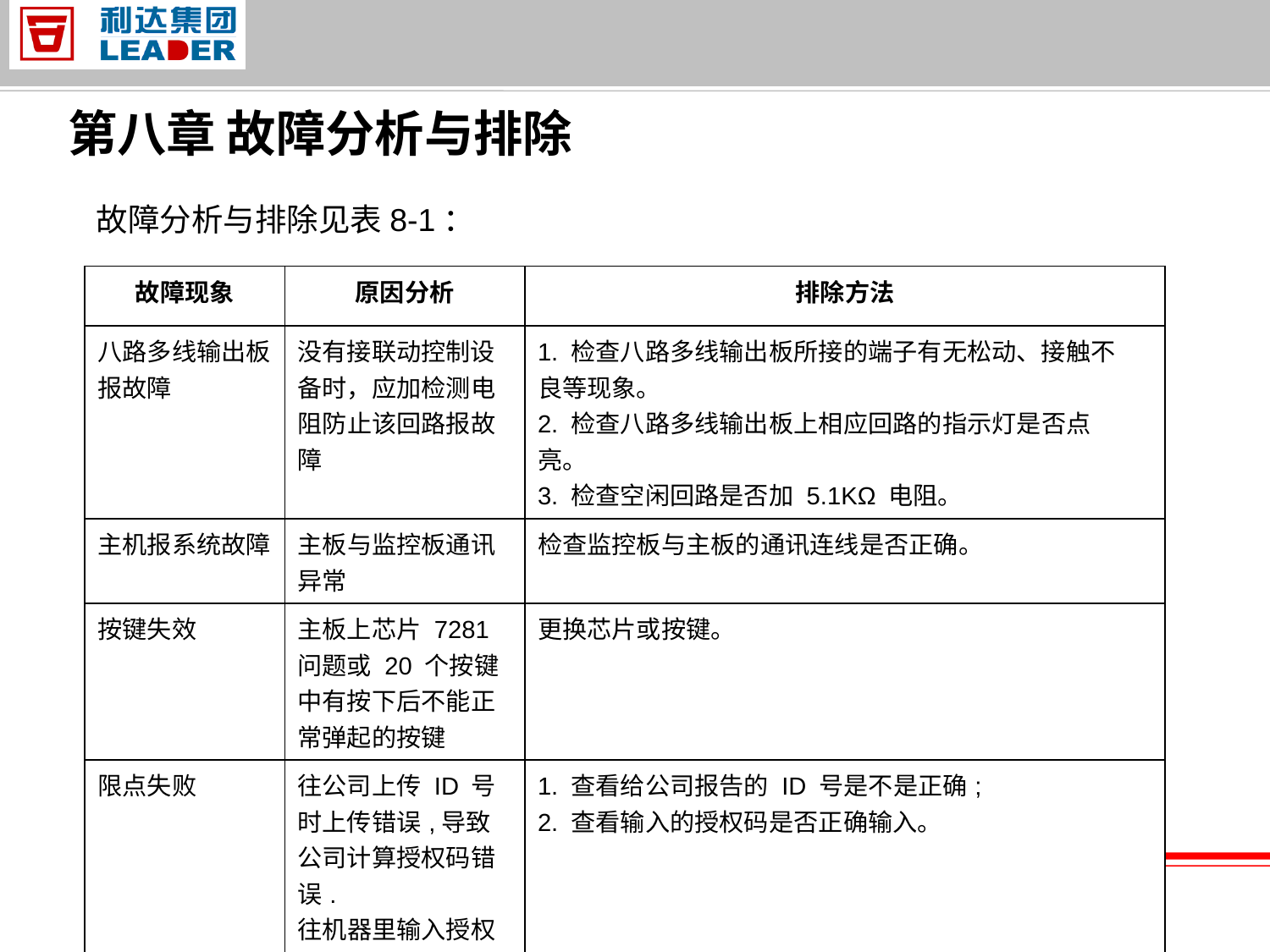

第八章 故障分析与排除
    故障分析与排除见表8-1：
                              表8-1
| 故障现象 | 原因分析 | 排除方法 |
| --- | --- | --- |
| 八路多线输出板报故障 | 没有接联动控制设备时，应加检测电阻防止该回路报故障 | 1. 检查八路多线输出板所接的端子有无松动、接触不 良等现象。 2. 检查八路多线输出板上相应回路的指示灯是否点 亮。 3. 检查空闲回路是否加 5.1KΩ 电阻。 |
| 主机报系统故障 | 主板与监控板通讯异常 | 检查监控板与主板的通讯连线是否正确。 |
| 按键失效 | 主板上芯片 7281 问题或 20 个按键中有按下后不能正常弹起的按键 | 更换芯片或按键。 |
| 限点失败 | 往公司上传 ID 号时上传错误,导致公司计算授权码错误. 往机器里输入授权码时输入错误 | 1. 查看给公司报告的 ID 号是不是正确; 2. 查看输入的授权码是否正确输入。 |